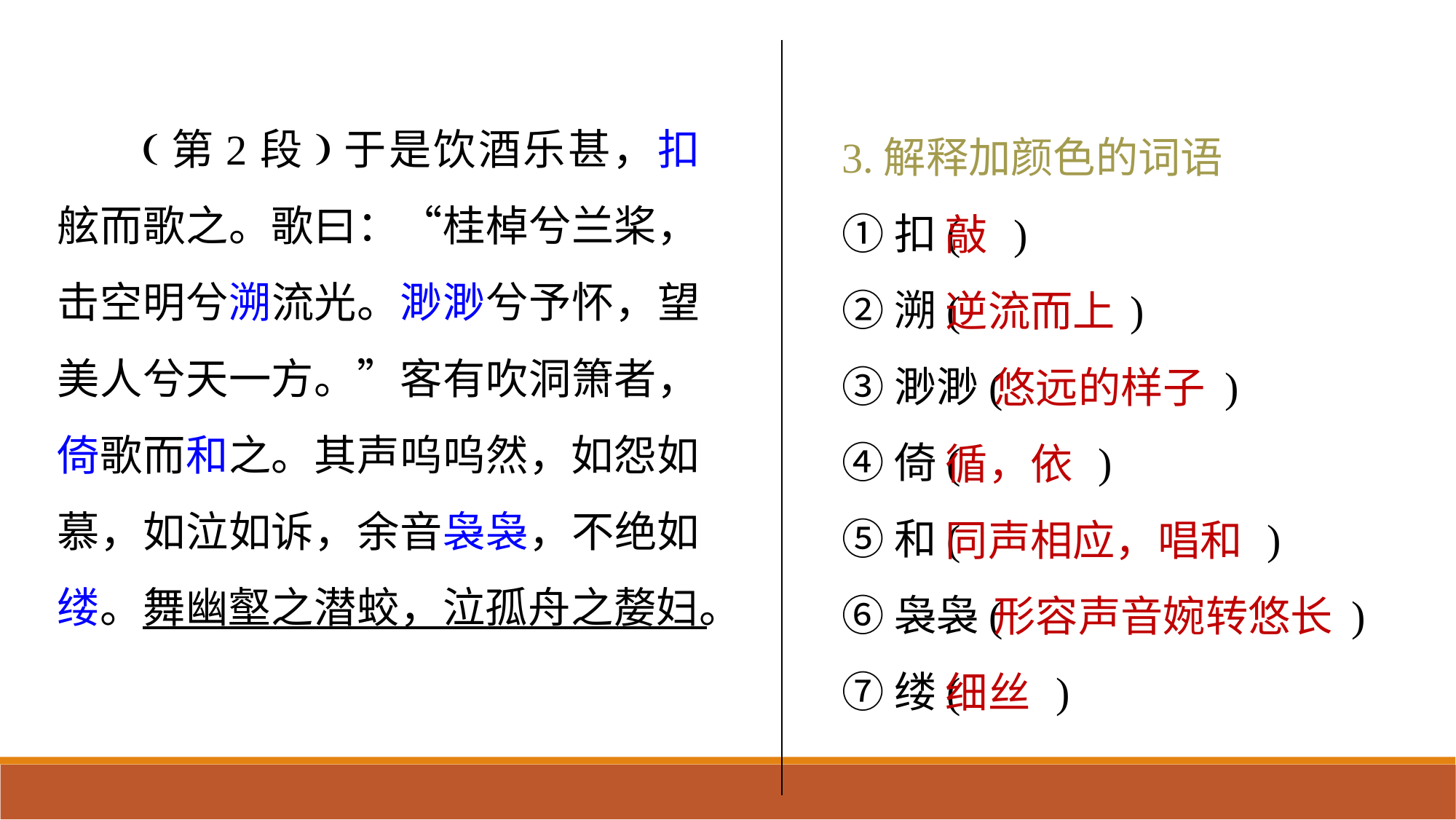

(第2段)于是饮酒乐甚，扣舷而歌之。歌曰：“桂棹兮兰桨，击空明兮溯流光。渺渺兮予怀，望美人兮天一方。”客有吹洞箫者，倚歌而和之。其声呜呜然，如怨如慕，如泣如诉，余音袅袅，不绝如缕。舞幽壑之潜蛟，泣孤舟之嫠妇。
3.解释加颜色的词语
①扣(     )
②溯(                )
③渺渺(                     )
④倚(             )
⑤和(                             )
⑥袅袅(                                 )
⑦缕(         )
敲
逆流而上
    悠远的样子
循，依
同声相应，唱和
    形容声音婉转悠长
细丝